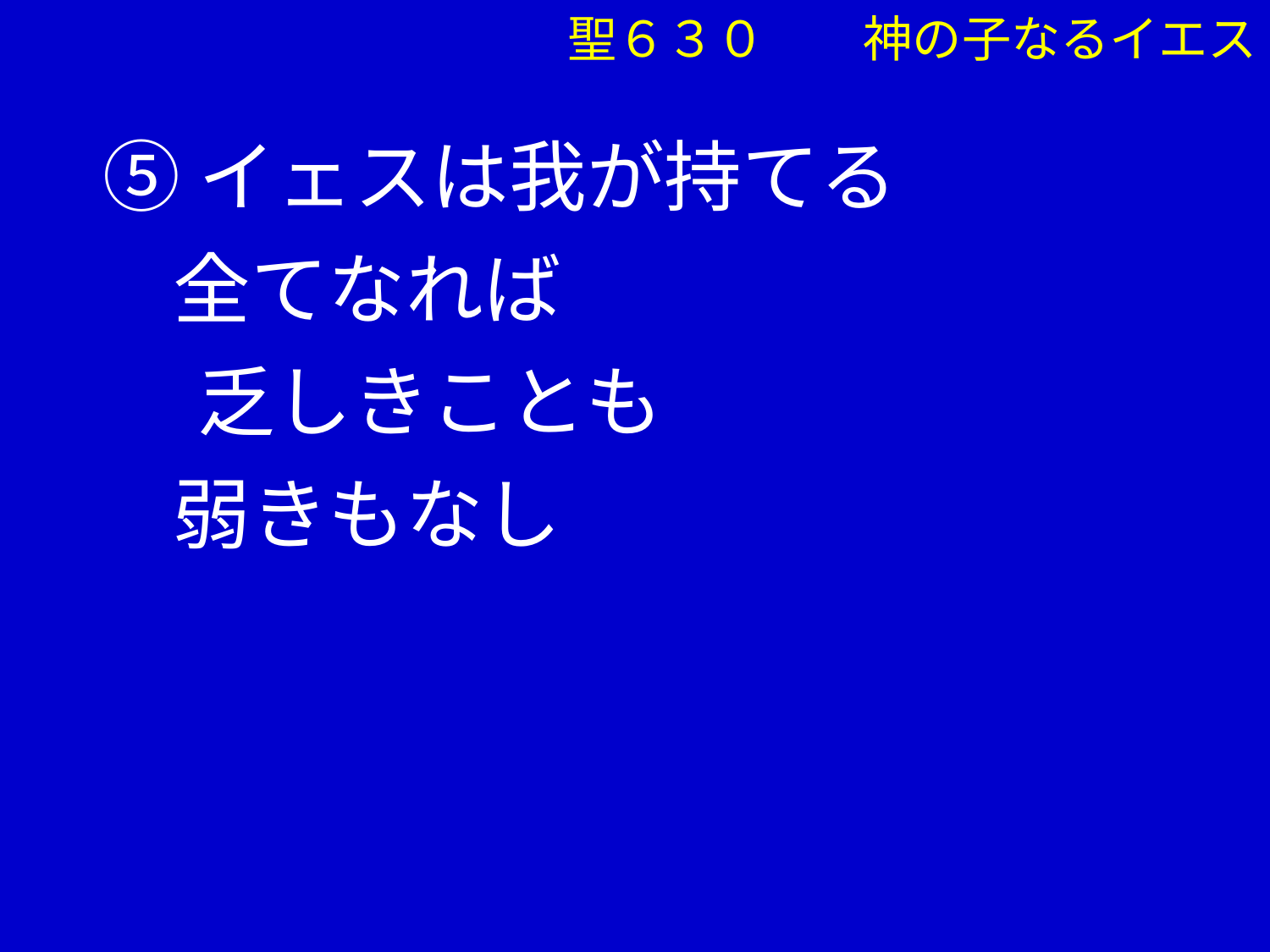

聖６３０　　神の子なるイエス
⑤イェスは我が持てる
   全てなれば
　 乏しきことも
   弱きもなし